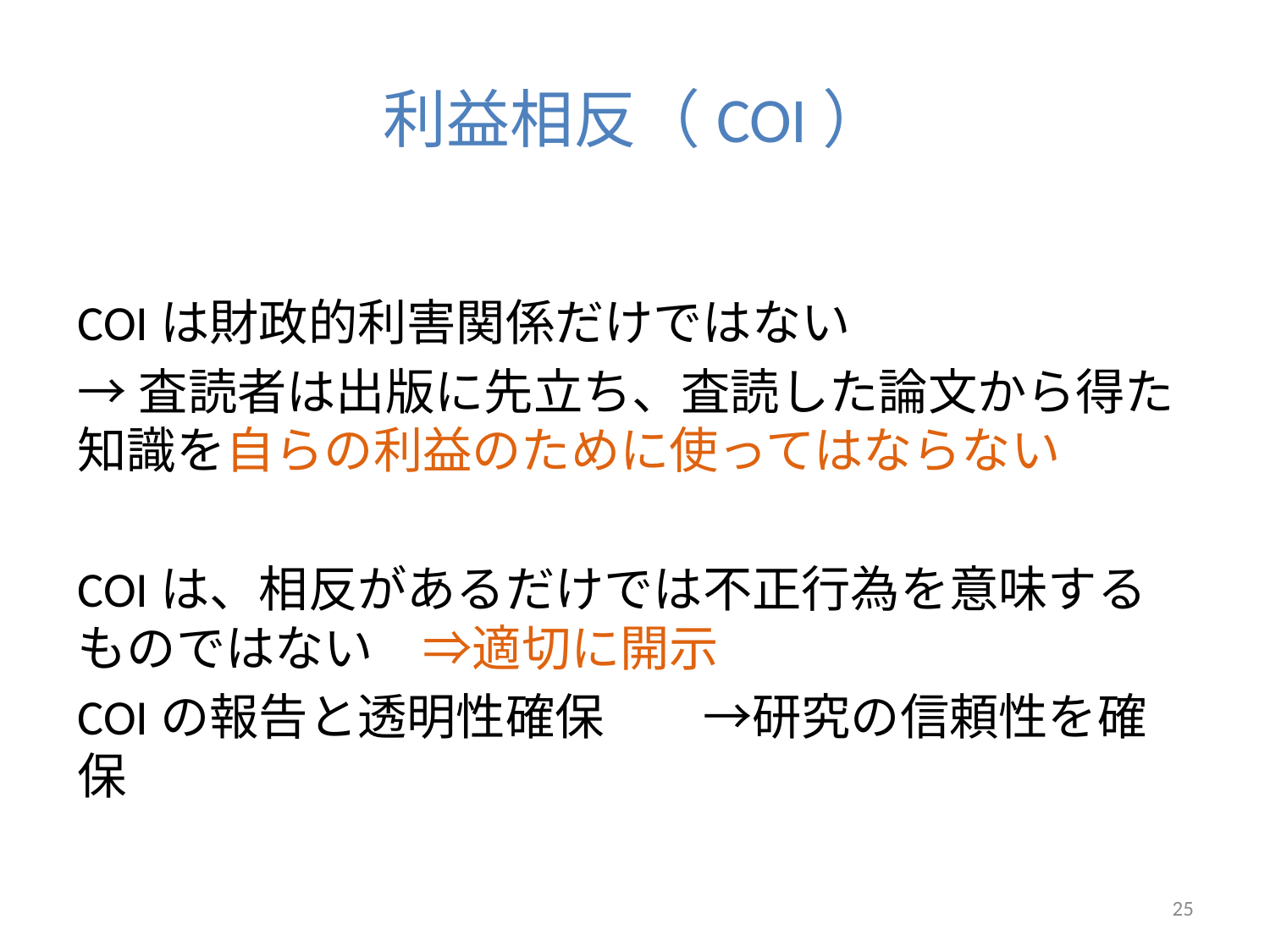

# 利益相反（COI）

COIは財政的利害関係だけではない
→査読者は出版に先立ち、査読した論文から得た知識を自らの利益のために使ってはならない

COIは、相反があるだけでは不正行為を意味するものではない　⇒適切に開示
COIの報告と透明性確保　　→研究の信頼性を確保

25